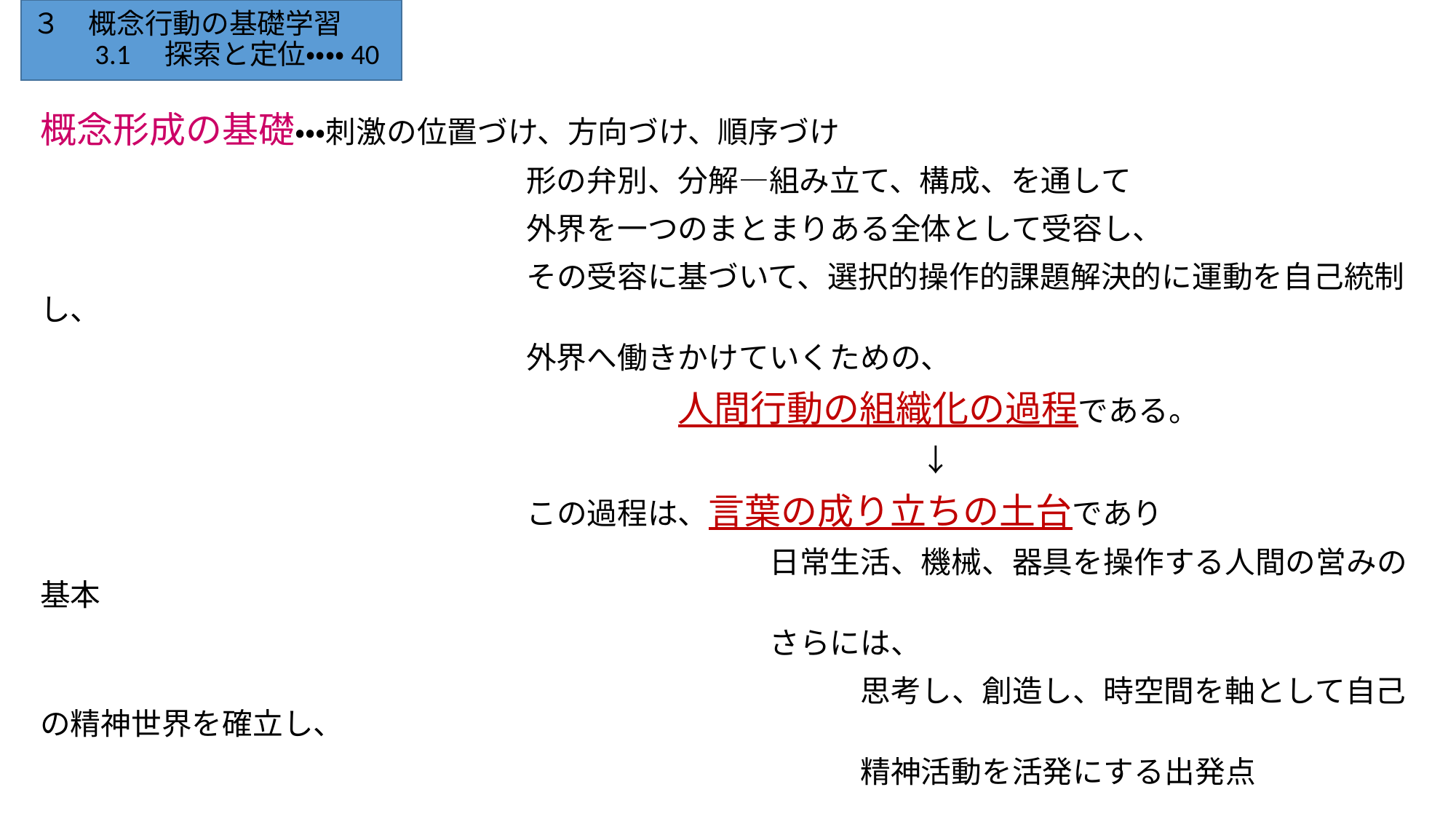

# ３　概念行動の基礎学習
　　3.1　探索と定位・・・・40
概念形成の基礎・・・刺激の位置づけ、方向づけ、順序づけ
　　　　　　　　　　　　　　　　形の弁別、分解―組み立て、構成、を通して
　　　　　　　　　　　　　　　　外界を一つのまとまりある全体として受容し、
　　　　　　　　　　　　　　　　その受容に基づいて、選択的操作的課題解決的に運動を自己統制し、
　　　　　　　　　　　　　　　　外界へ働きかけていくための、
　　　　　　　　　　　　　　　　　　　　　人間行動の組織化の過程である。
　　　　　　　　　　　　　　　　　　　　　　　　　　　　　↓
　　　　　　　　　　　　　　　　この過程は、言葉の成り立ちの土台であり
　　　　　　　　　　　　　　　　　　　　　　　　日常生活、機械、器具を操作する人間の営みの基本
　　　　　　　　　　　　　　　　　　　　　　　　さらには、
　　　　　　　　　　　　　　　　　　　　　　　　　　　思考し、創造し、時空間を軸として自己の精神世界を確立し、
　　　　　　　　　　　　　　　　　　　　　　　　　　　精神活動を活発にする出発点